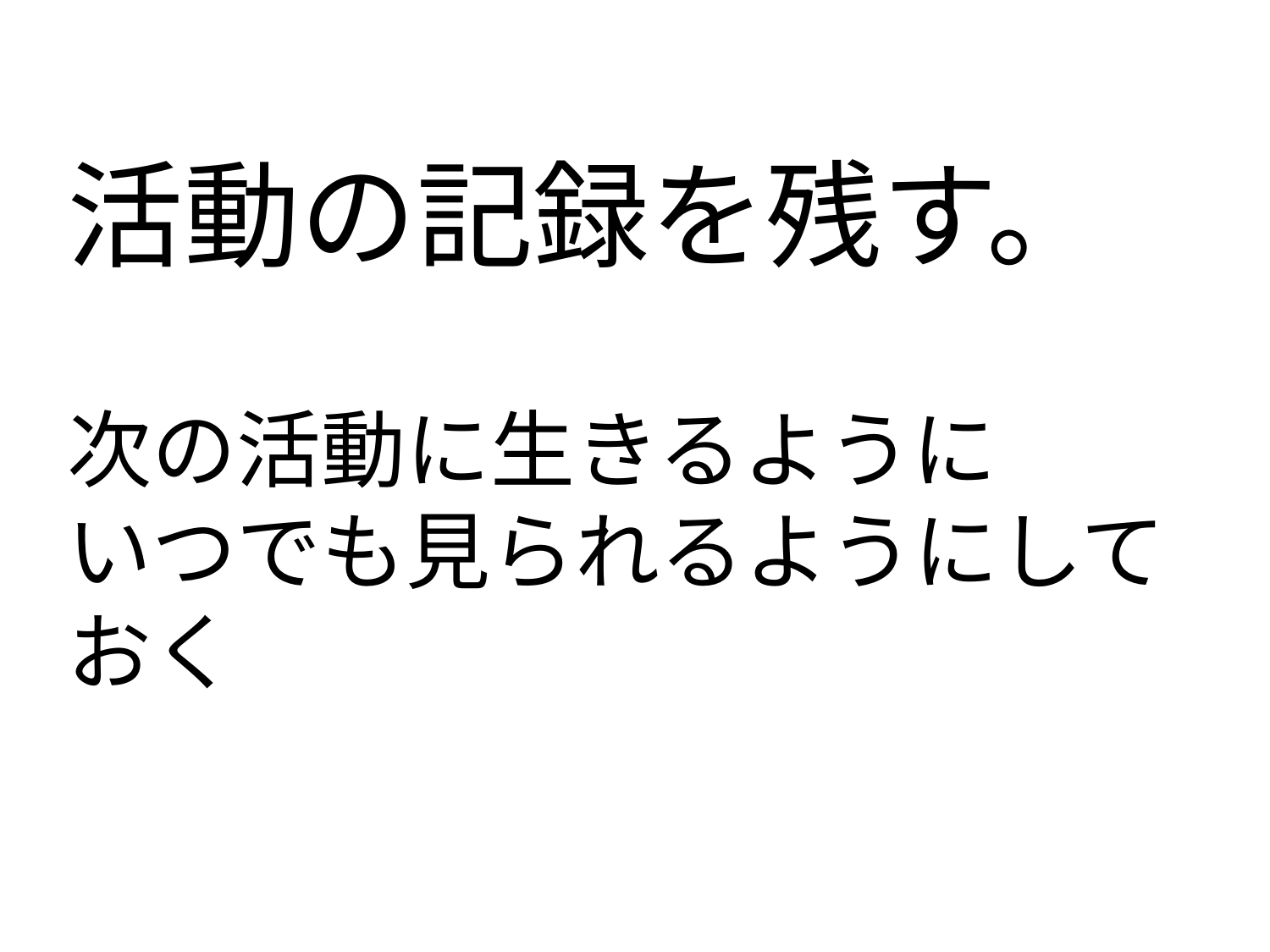

活動の記録を残す。

次の活動に生きるように
いつでも見られるようにしておく